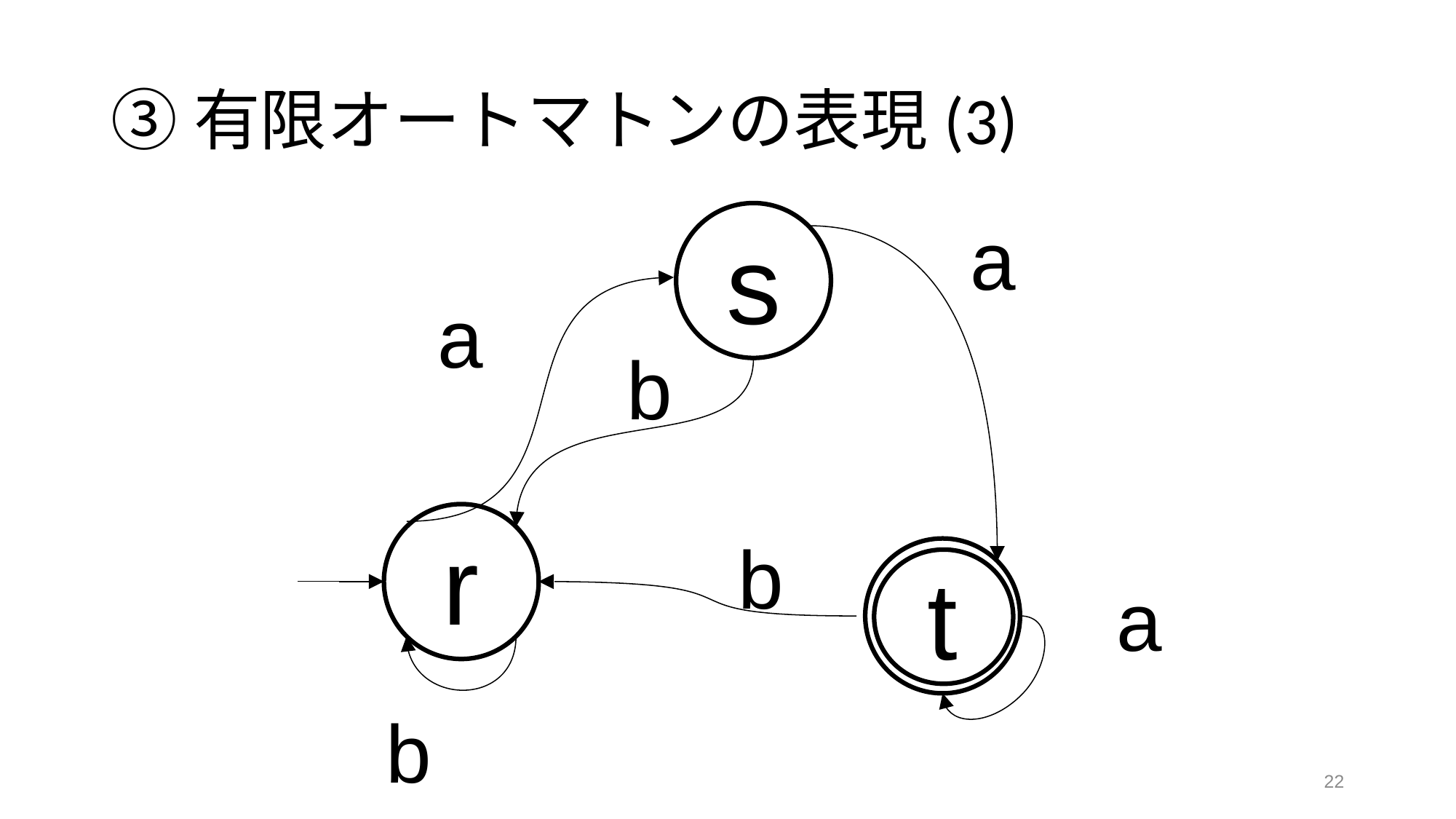

# ③有限オートマトンの表現(3)
a
s
a
b
r
b

t

a
b
22